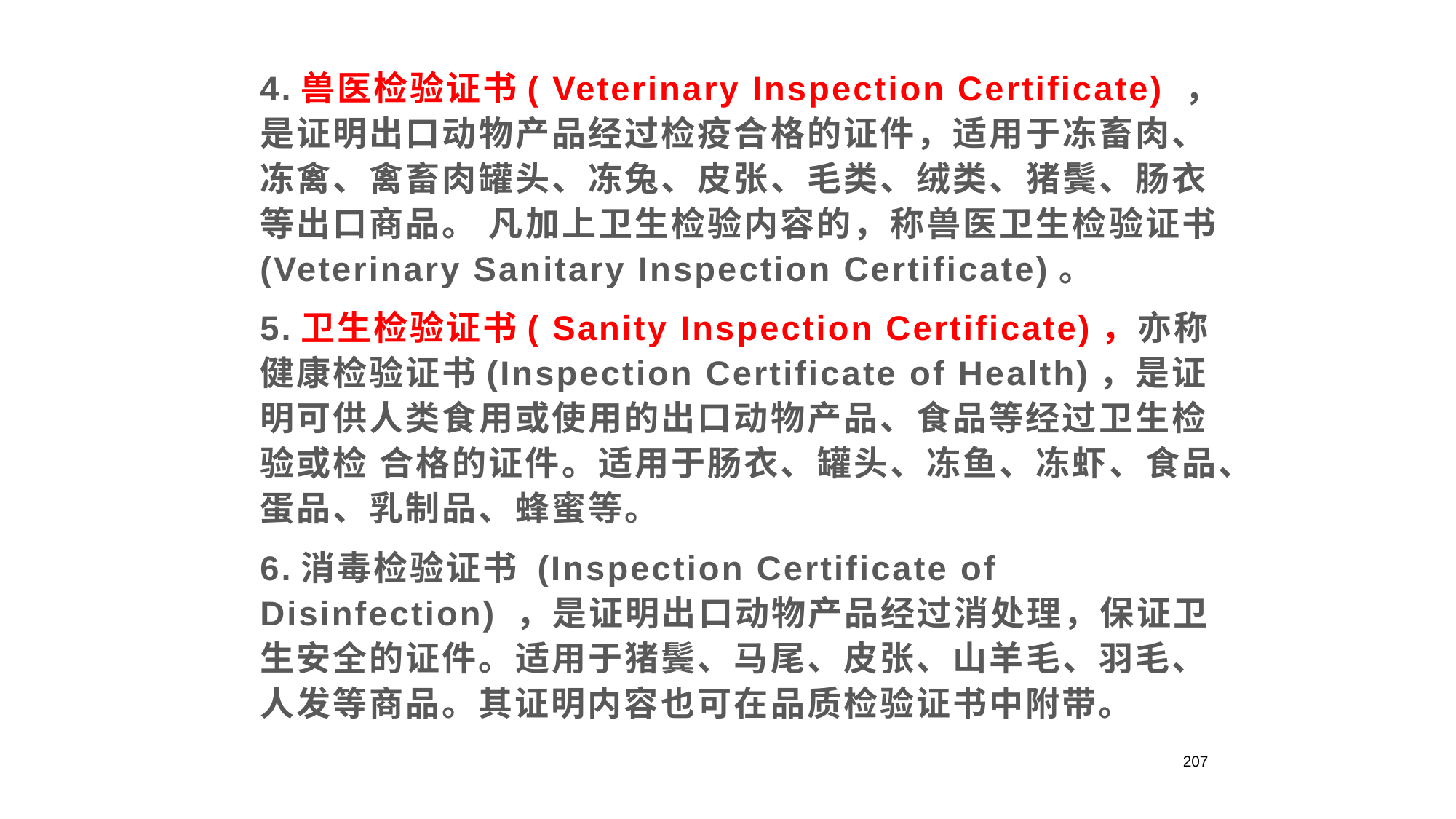

4.兽医检验证书( Veterinary Inspection Certificate) ，是证明出口动物产品经过检疫合格的证件，适用于冻畜肉、冻禽、禽畜肉罐头、冻兔、皮张、毛类、绒类、猪鬓、肠衣等出口商品。 凡加上卫生检验内容的，称兽医卫生检验证书 (Veterinary Sanitary Inspection Certificate)。
5.卫生检验证书( Sanity Inspection Certificate)，亦称健康检验证书(Inspection Certificate of Health)，是证明可供人类食用或使用的出口动物产品、食品等经过卫生检验或检 合格的证件。适用于肠衣、罐头、冻鱼、冻虾、食品、蛋品、乳制品、蜂蜜等。
6.消毒检验证书 (Inspection Certificate of Disinfection) ，是证明出口动物产品经过消处理，保证卫生安全的证件。适用于猪鬓、马尾、皮张、山羊毛、羽毛、人发等商品。其证明内容也可在品质检验证书中附带。
207